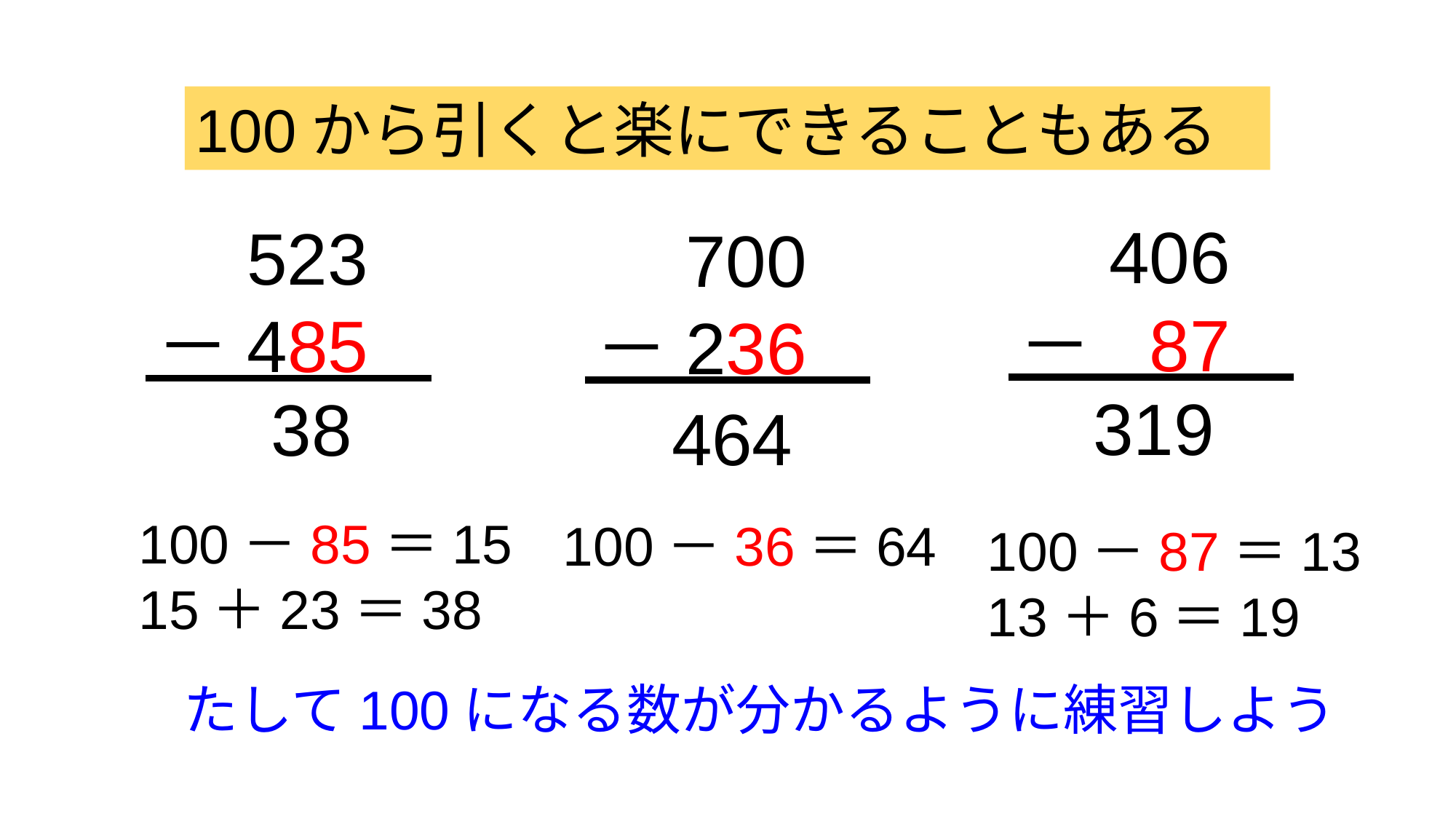

100から引くと楽にできることもある
　406
－087
319
　523
－485
038
　700
－236
464
100－85＝15
15＋23＝38
100－36＝64
100－87＝13
13＋6＝19
たして100になる数が分かるように練習しよう